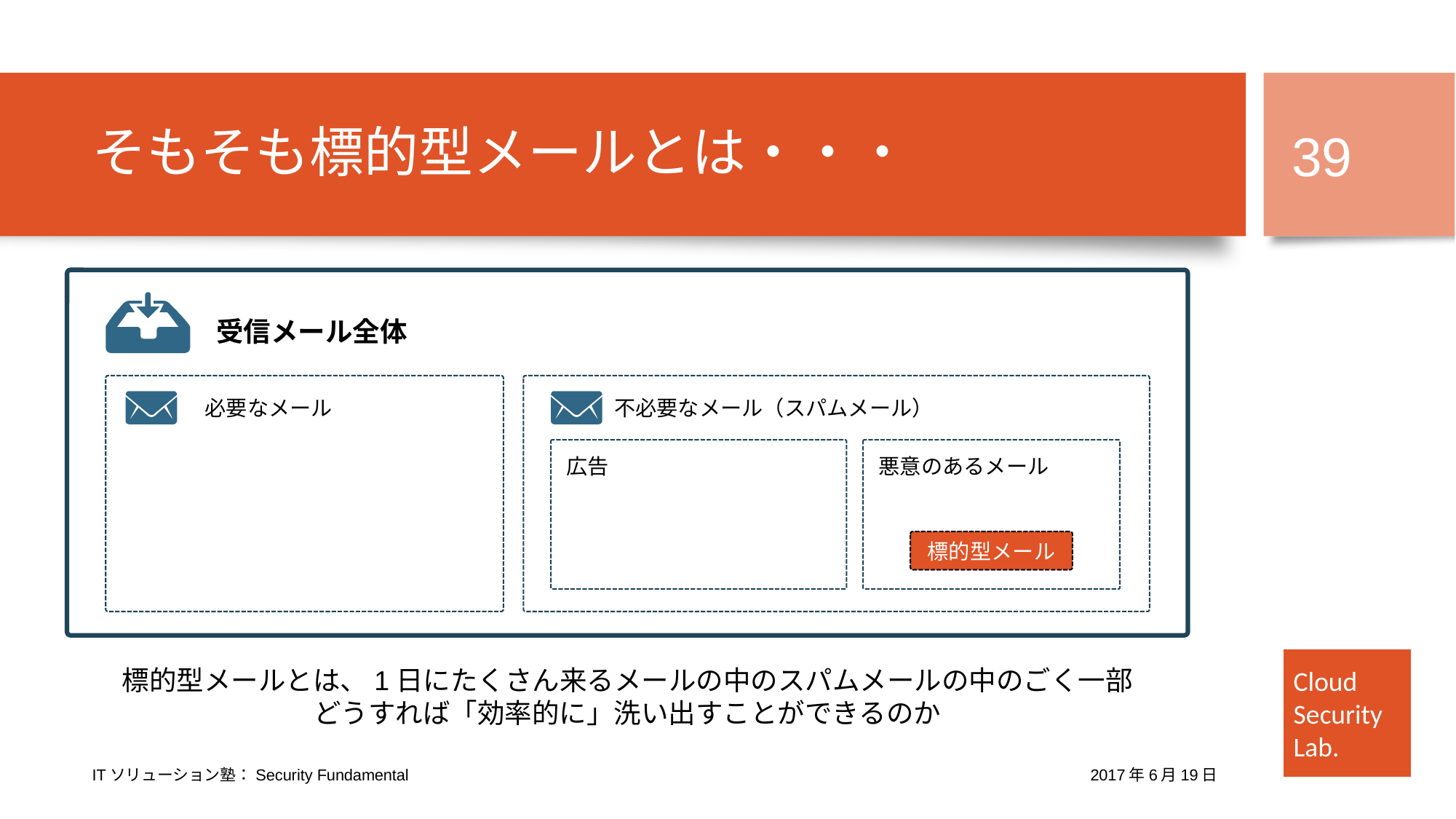

# そもそも標的型メールとは・・・
39

受信メール全体

必要なメール
不必要なメール（スパムメール）

悪意のあるメール
広告
標的型メール
標的型メールとは、1日にたくさん来るメールの中のスパムメールの中のごく一部
どうすれば「効率的に」洗い出すことができるのか
2017年6月19日
ITソリューション塾：Security Fundamental